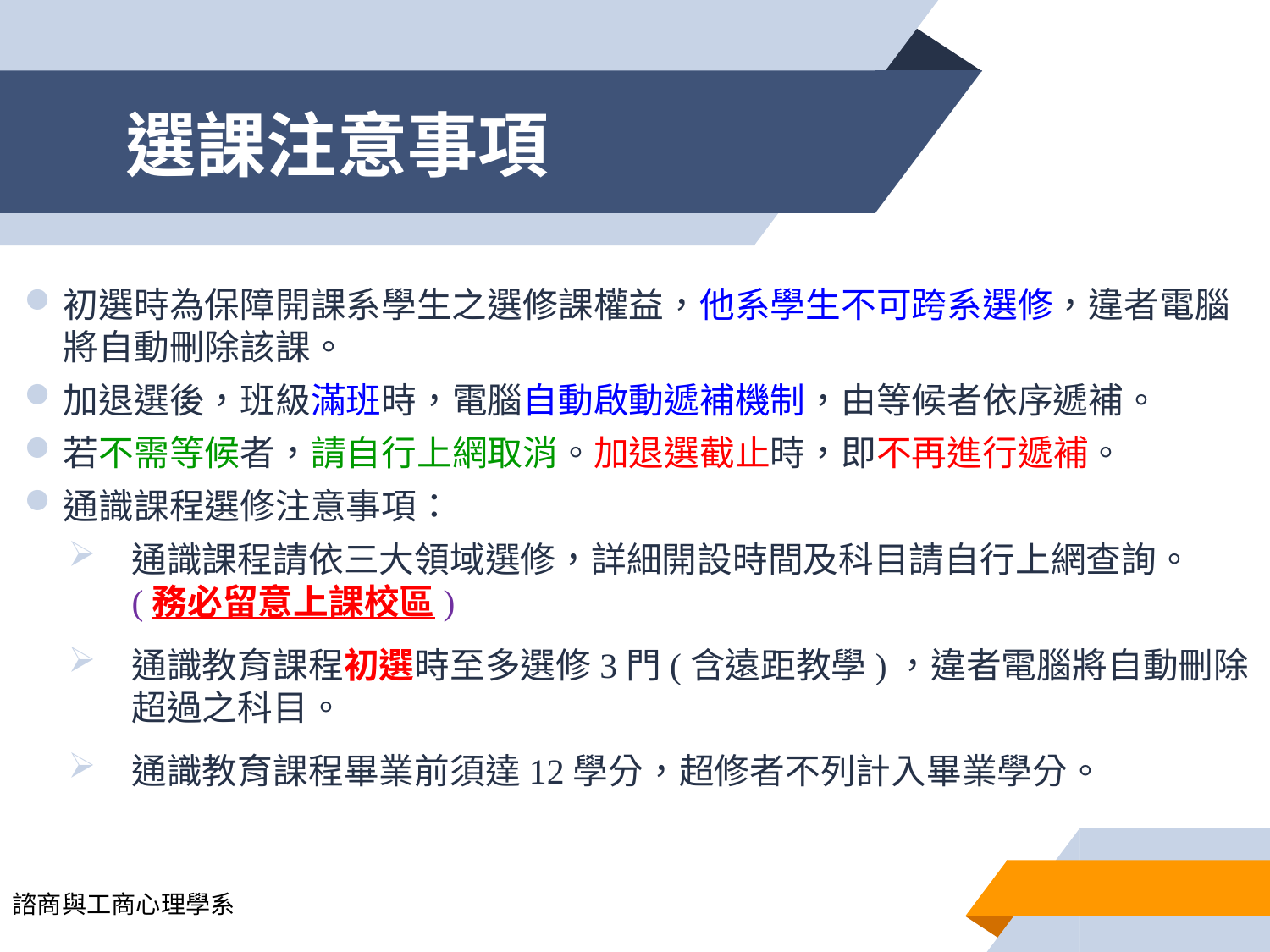

# 選課注意事項
初選時為保障開課系學生之選修課權益，他系學生不可跨系選修，違者電腦將自動刪除該課。
加退選後，班級滿班時，電腦自動啟動遞補機制，由等候者依序遞補。
若不需等候者，請自行上網取消。加退選截止時，即不再進行遞補。
通識課程選修注意事項：
通識課程請依三大領域選修，詳細開設時間及科目請自行上網查詢。 (務必留意上課校區)
通識教育課程初選時至多選修3門(含遠距教學)，違者電腦將自動刪除超過之科目。
通識教育課程畢業前須達12學分，超修者不列計入畢業學分。
諮商與工商心理學系